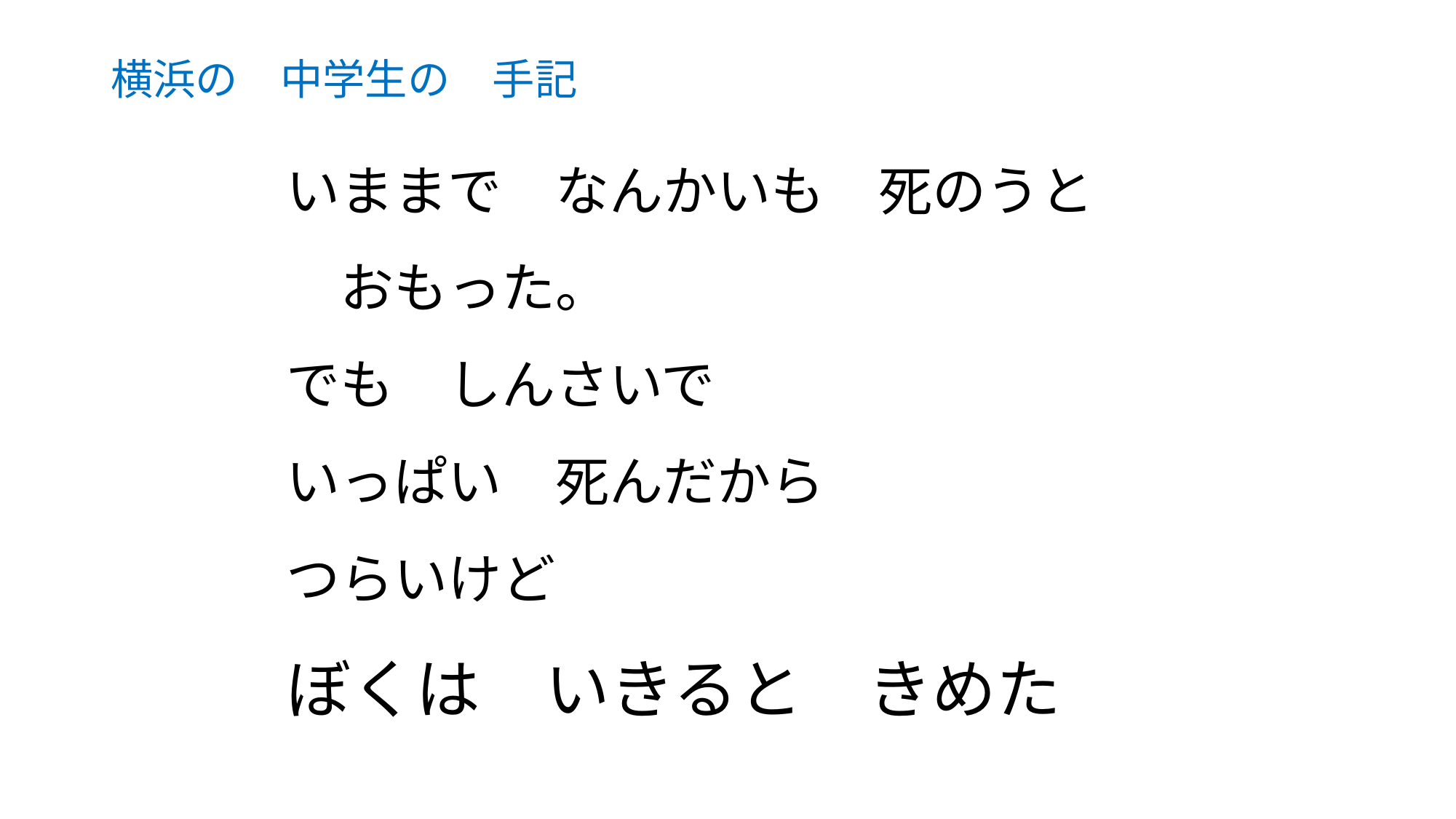

# 横浜の　中学生の　手記
いままで　なんかいも　死のうと　　　おもった。
でも　しんさいで
いっぱい　死んだから
つらいけど
ぼくは　いきると　きめた